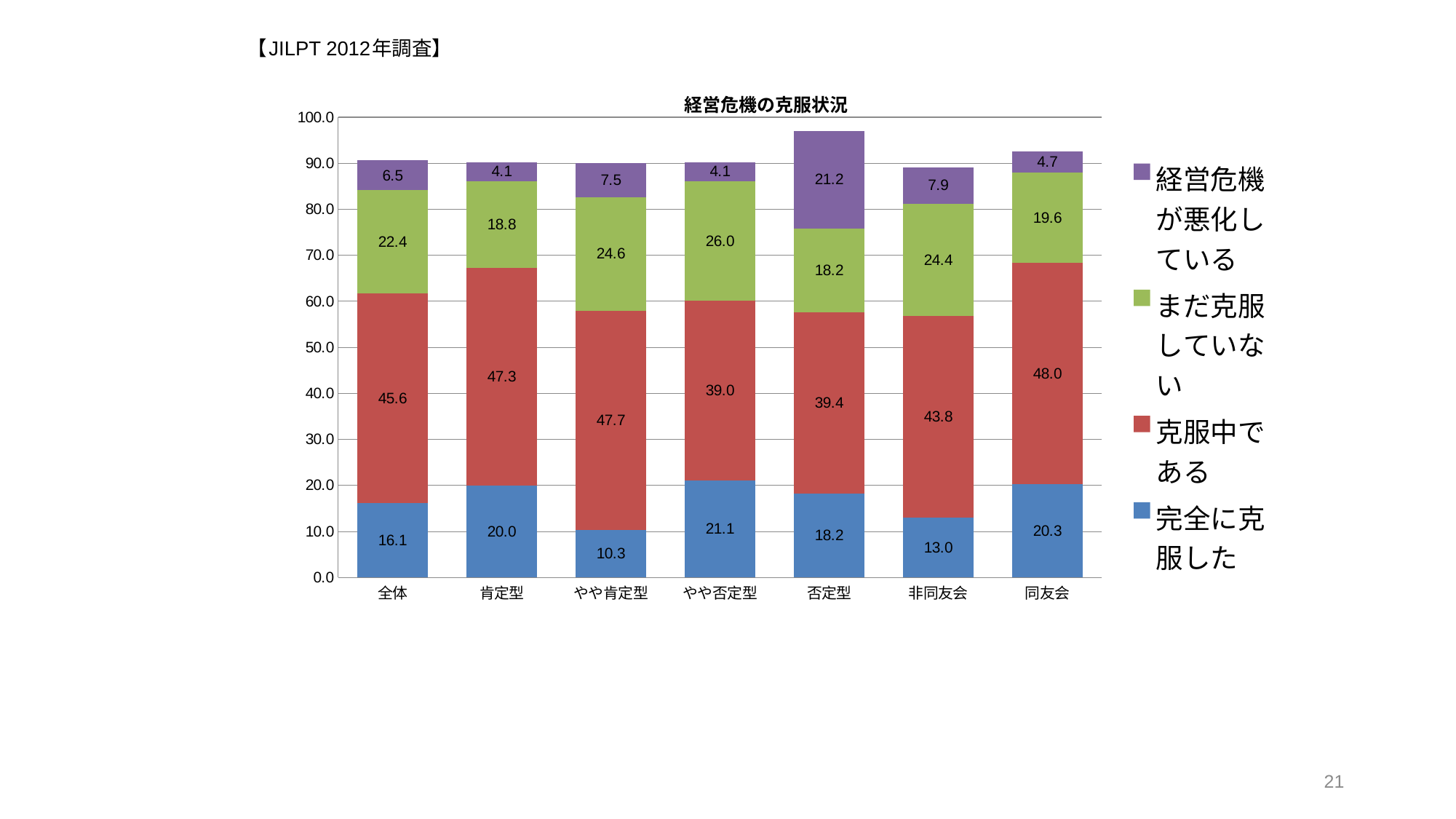

# 【JILPT 2012年調査】

### Chart: 経営危機の克服状況

| Category | 完全に克服した | 克服中である | まだ克服していない | 経営危機が悪化している |
|---|---|---|---|---|
| 全体 | 16.1 | 45.6 | 22.4 | 6.5 |
| 肯定型 | 20.0 | 47.3 | 18.8 | 4.1 |
| やや肯定型 | 10.3 | 47.7 | 24.6 | 7.5 |
| やや否定型 | 21.1 | 39.0 | 26.0 | 4.1 |
| 否定型 | 18.2 | 39.4 | 18.2 | 21.2 |
| 非同友会 | 13.0 | 43.8 | 24.4 | 7.9 |
| 同友会 | 20.3 | 48.0 | 19.6 | 4.7 |
21